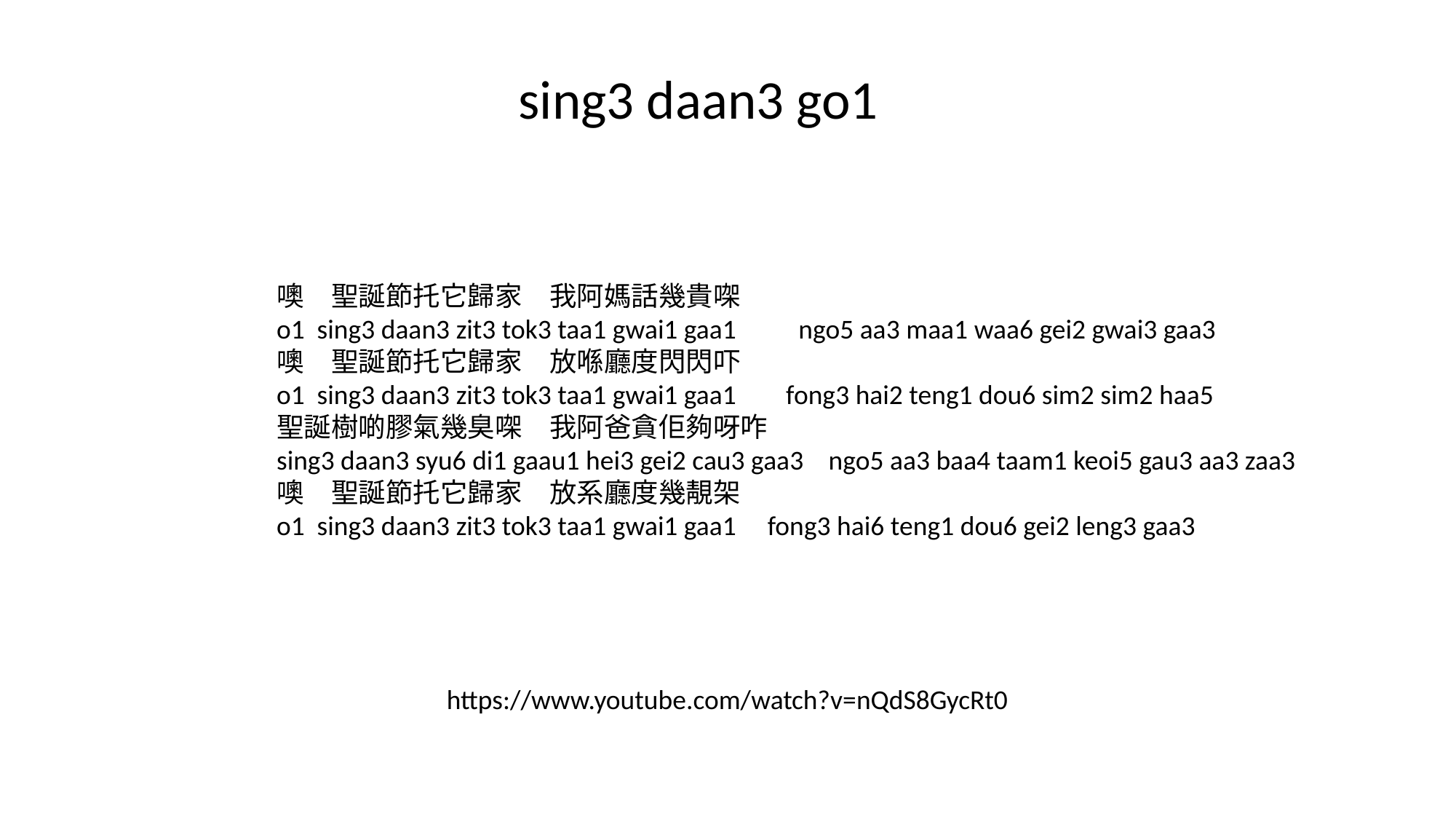

sing3 daan3 go1
噢　聖誕節托它歸家　我阿媽話幾貴㗎
o1  sing3 daan3 zit3 tok3 taa1 gwai1 gaa1          ngo5 aa3 maa1 waa6 gei2 gwai3 gaa3
噢　聖誕節托它歸家　放喺廳度閃閃吓
o1  sing3 daan3 zit3 tok3 taa1 gwai1 gaa1        fong3 hai2 teng1 dou6 sim2 sim2 haa5
聖誕樹啲膠氣幾臭㗎　我阿爸貪佢夠呀咋
sing3 daan3 syu6 di1 gaau1 hei3 gei2 cau3 gaa3    ngo5 aa3 baa4 taam1 keoi5 gau3 aa3 zaa3
噢　聖誕節托它歸家　放系廳度幾靚架
o1  sing3 daan3 zit3 tok3 taa1 gwai1 gaa1     fong3 hai6 teng1 dou6 gei2 leng3 gaa3

https://www.youtube.com/watch?v=nQdS8GycRt0